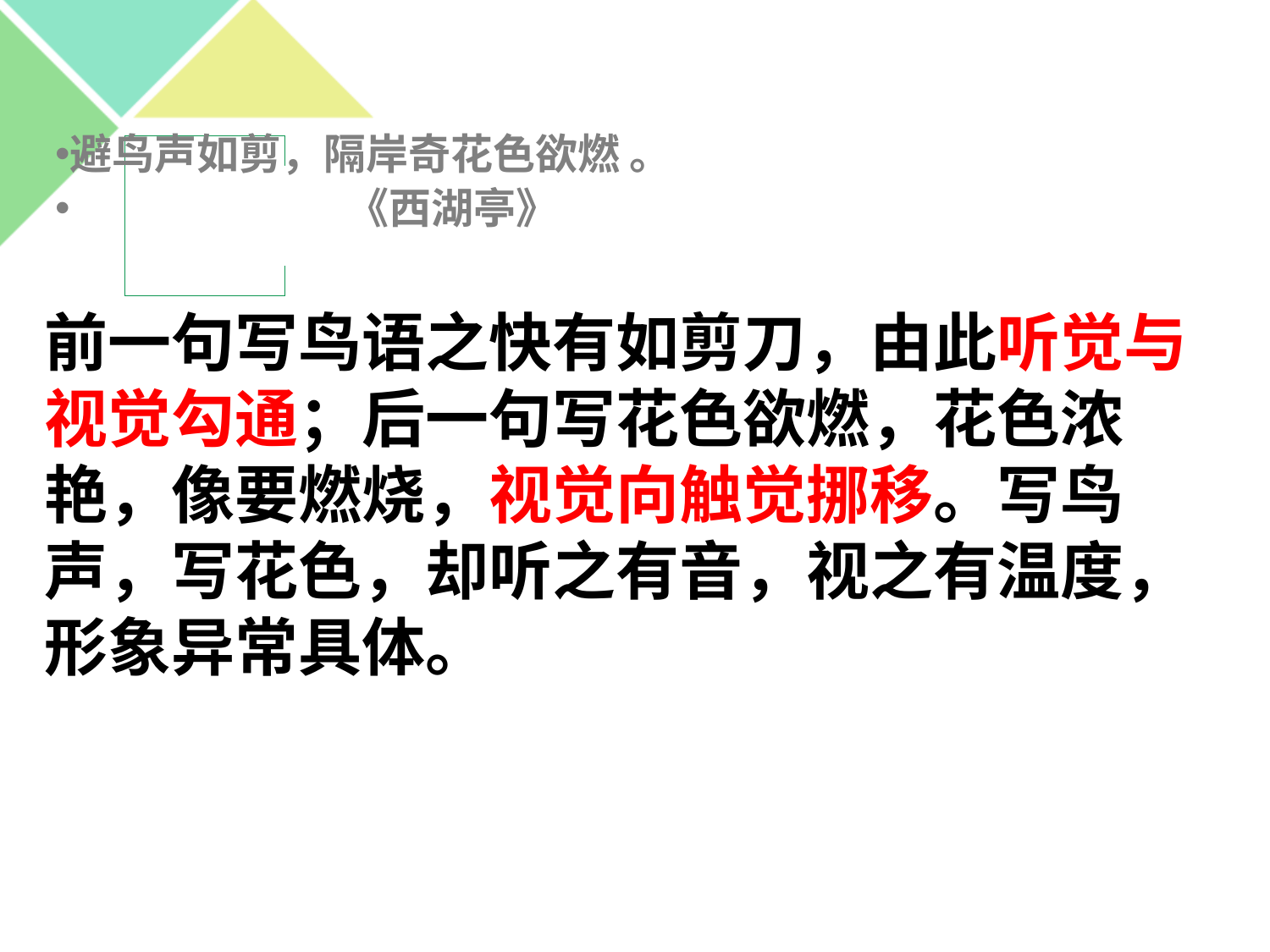

避鸟声如剪，隔岸奇花色欲燃 。
                            《西湖亭》
前一句写鸟语之快有如剪刀，由此听觉与视觉勾通；后一句写花色欲燃，花色浓艳，像要燃烧，视觉向触觉挪移。写鸟声，写花色，却听之有音，视之有温度，形象异常具体。